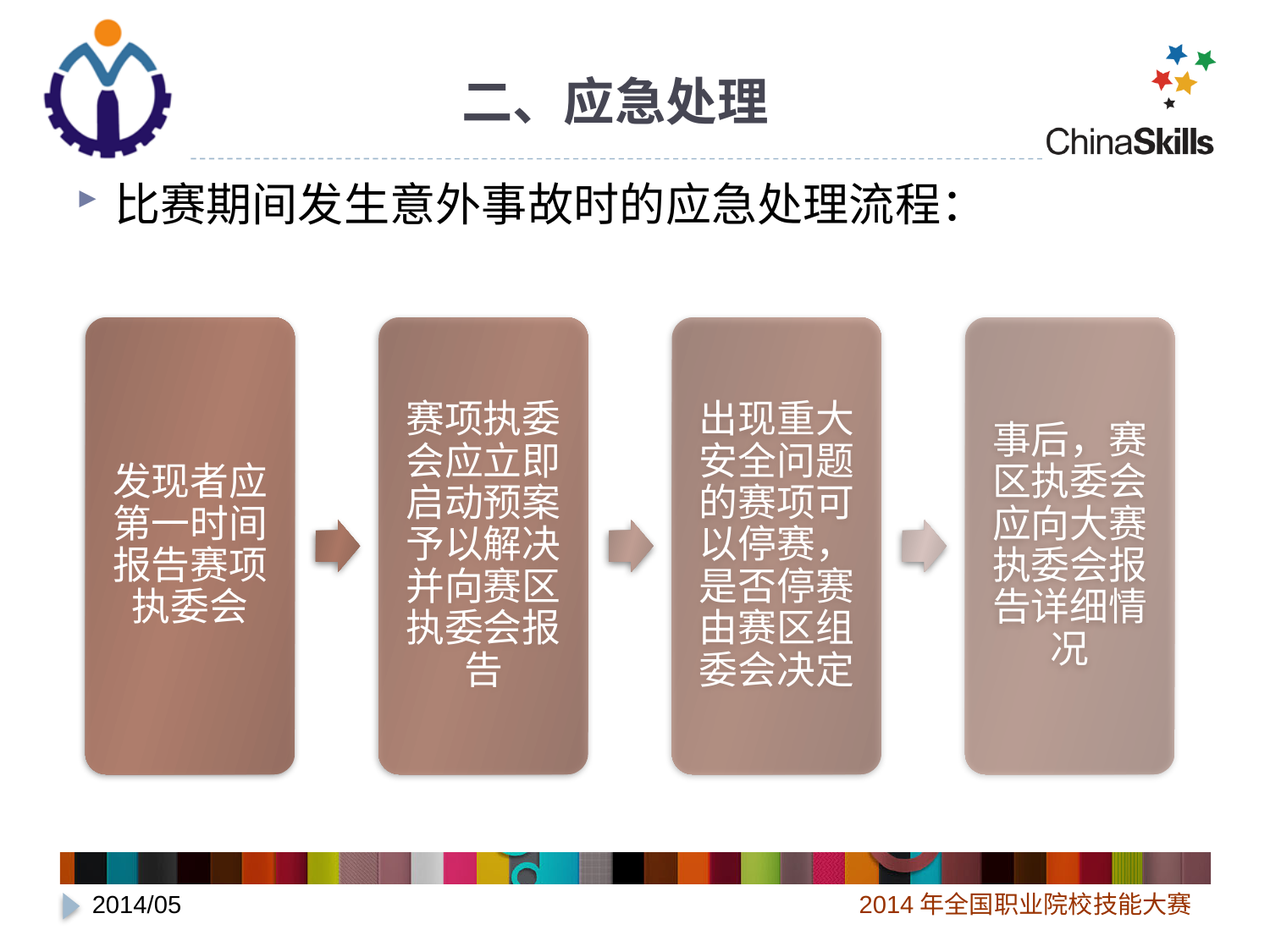

# 二、应急处理
比赛期间发生意外事故时的应急处理流程：
发现者应第一时间报告赛项执委会

赛项执委会应立即启动预案予以解决并向赛区执委会报告

出现重大安全问题的赛项可以停赛，是否停赛由赛区组委会决定

事后，赛区执委会应向大赛执委会报告详细情况
2014/05
2014年全国职业院校技能大赛